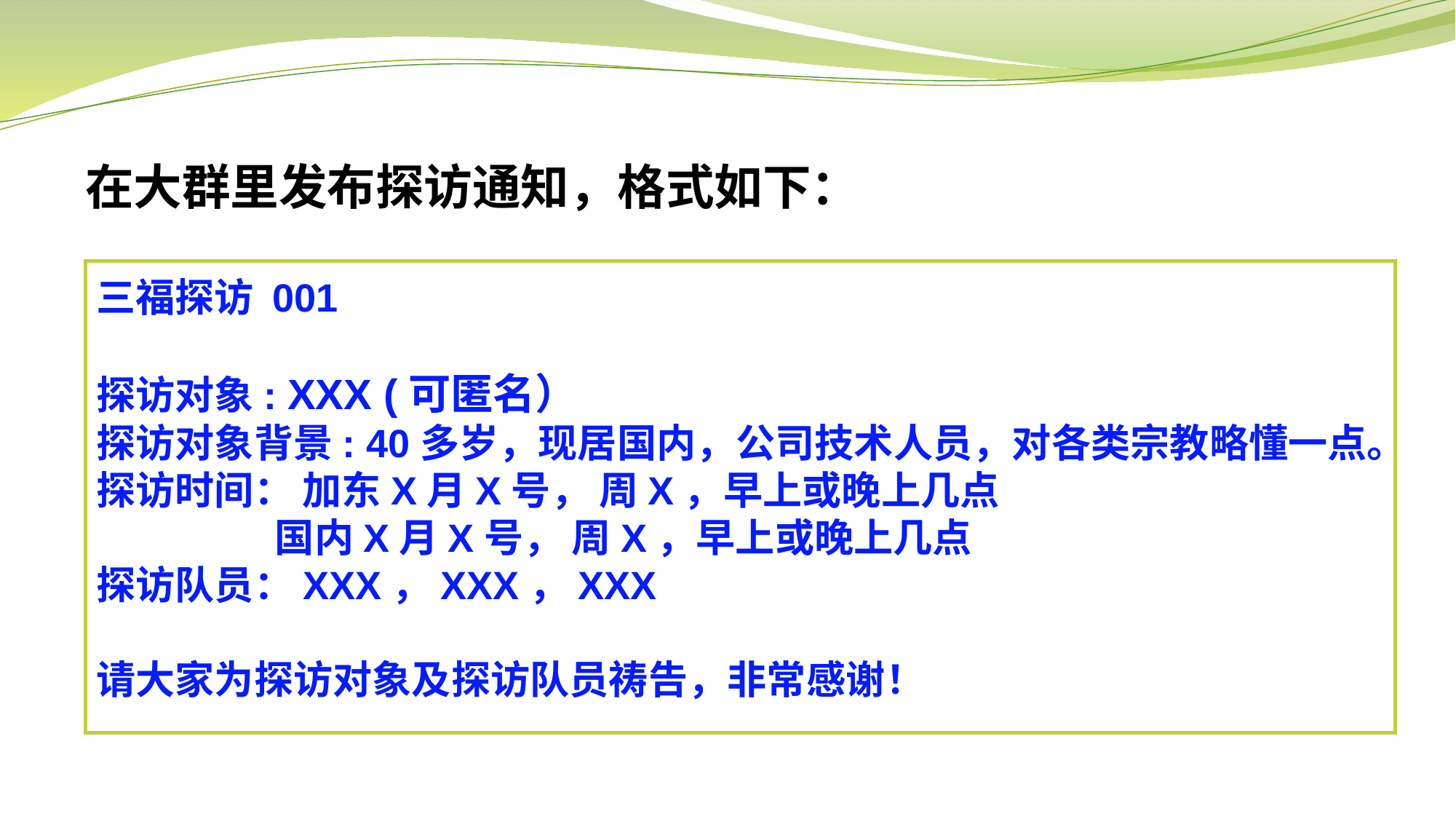

# 在大群里发布探访通知，格式如下：

三福探访 001

探访对象: XXX (可匿名）
探访对象背景: 40多岁，现居国内，公司技术人员，对各类宗教略懂一点。
探访时间： 加东X月X号， 周X，早上或晚上几点
                   国内X月X号， 周X，早上或晚上几点
探访队员：XXX，XXX，XXX
请大家为探访对象及探访队员祷告，非常感谢！